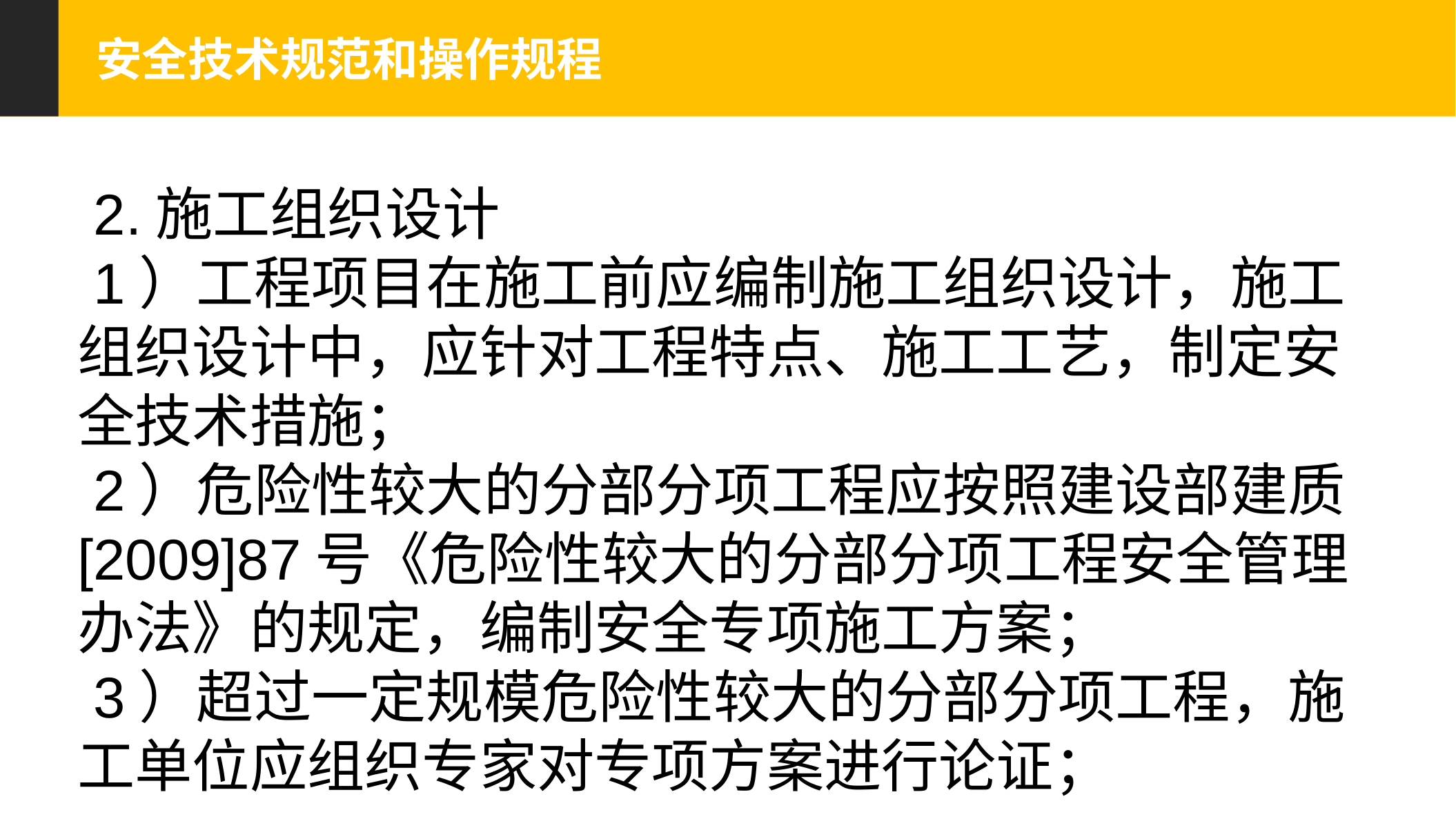

安全技术规范和操作规程
 2.施工组织设计
 1）工程项目在施工前应编制施工组织设计，施工组织设计中，应针对工程特点、施工工艺，制定安全技术措施；
 2）危险性较大的分部分项工程应按照建设部建质[2009]87号《危险性较大的分部分项工程安全管理办法》的规定，编制安全专项施工方案；
 3）超过一定规模危险性较大的分部分项工程，施工单位应组织专家对专项方案进行论证；